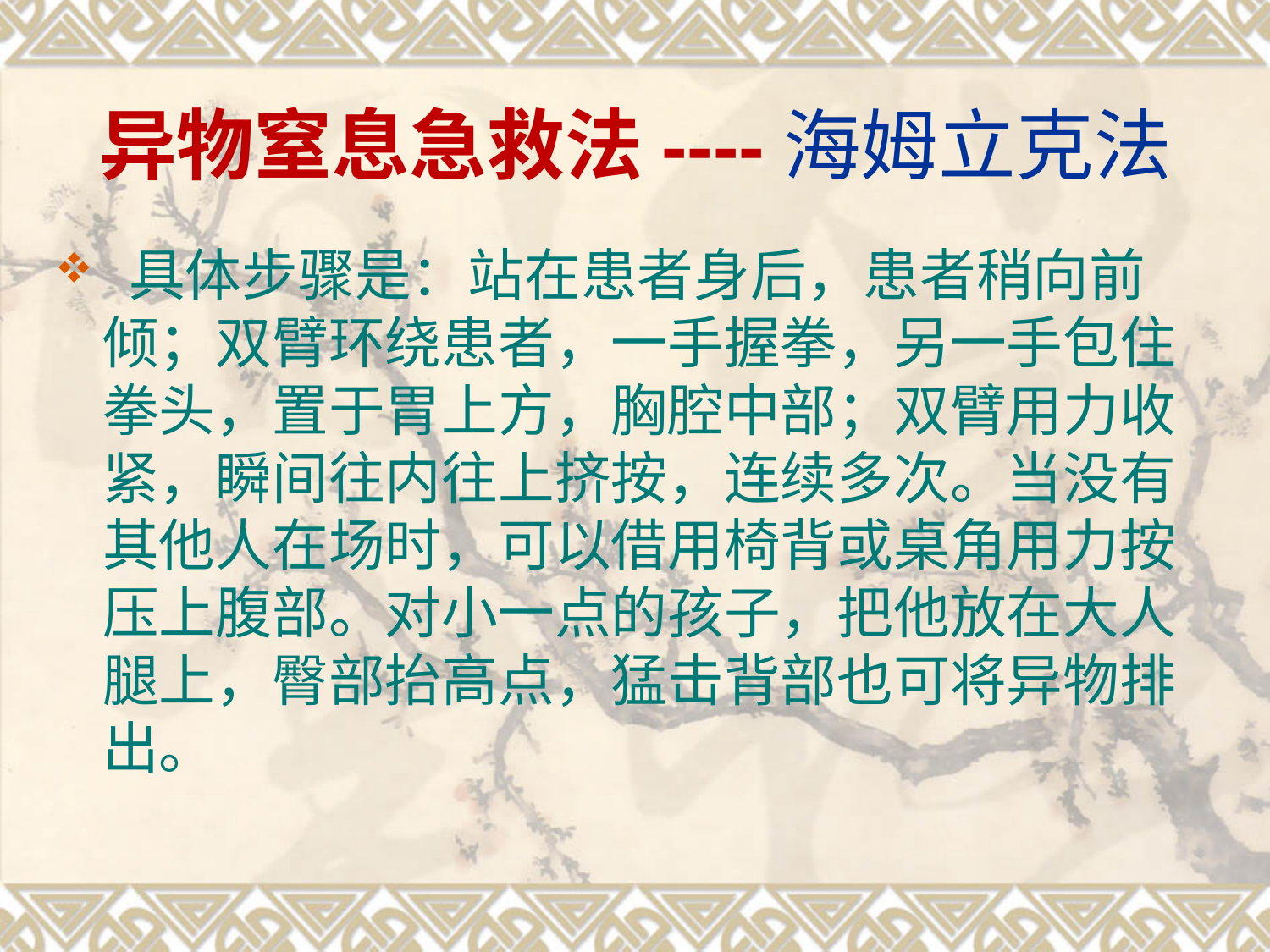

# 异物窒息急救法----海姆立克法
 具体步骤是：站在患者身后，患者稍向前倾；双臂环绕患者，一手握拳，另一手包住拳头，置于胃上方，胸腔中部；双臂用力收紧，瞬间往内往上挤按，连续多次。当没有其他人在场时，可以借用椅背或桌角用力按压上腹部。对小一点的孩子，把他放在大人腿上，臀部抬高点，猛击背部也可将异物排出。